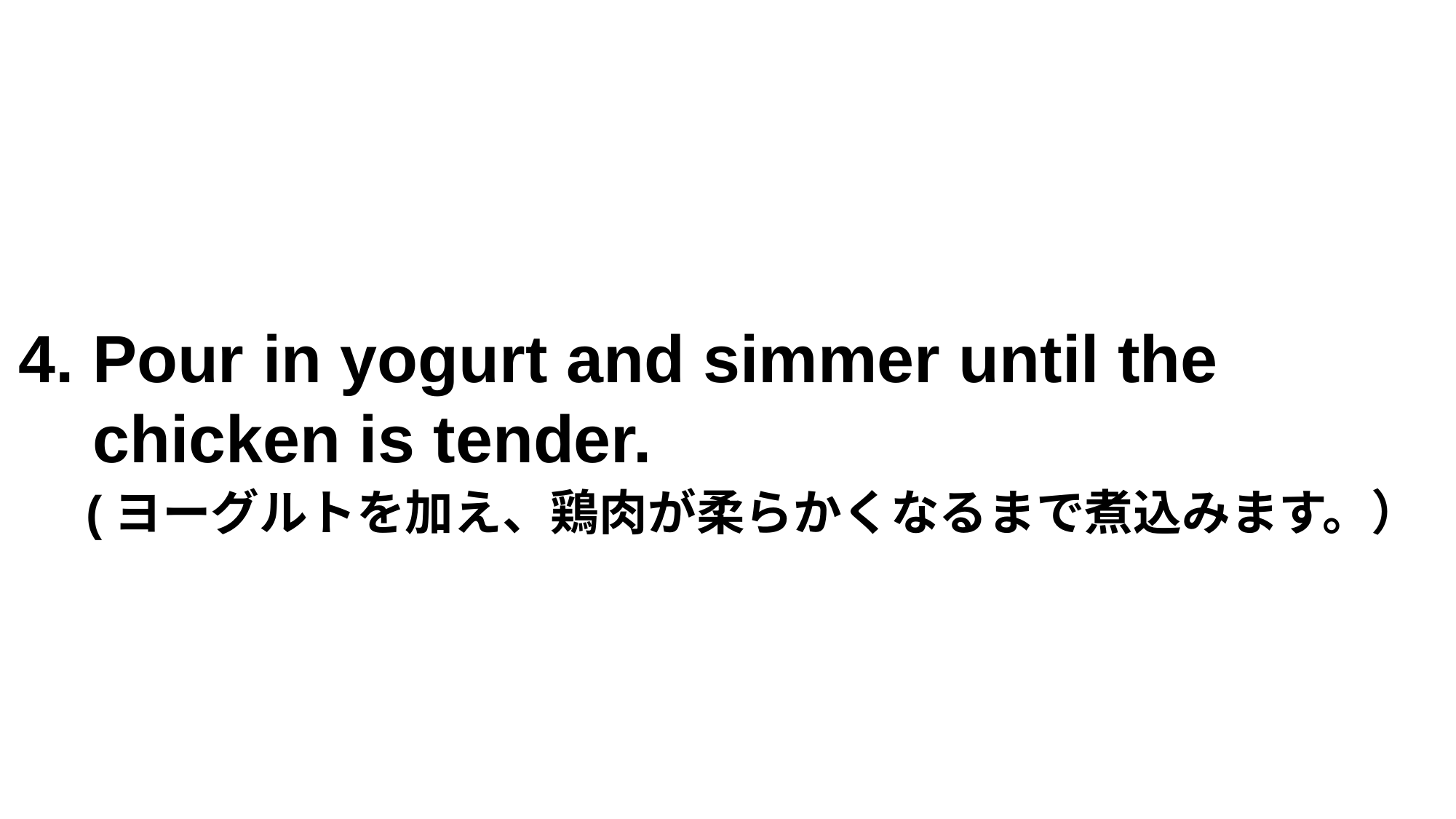

4. Pour in yogurt and simmer until the
    chicken is tender.
　(ヨーグルトを加え、鶏肉が柔らかくなるまで煮込みます。）